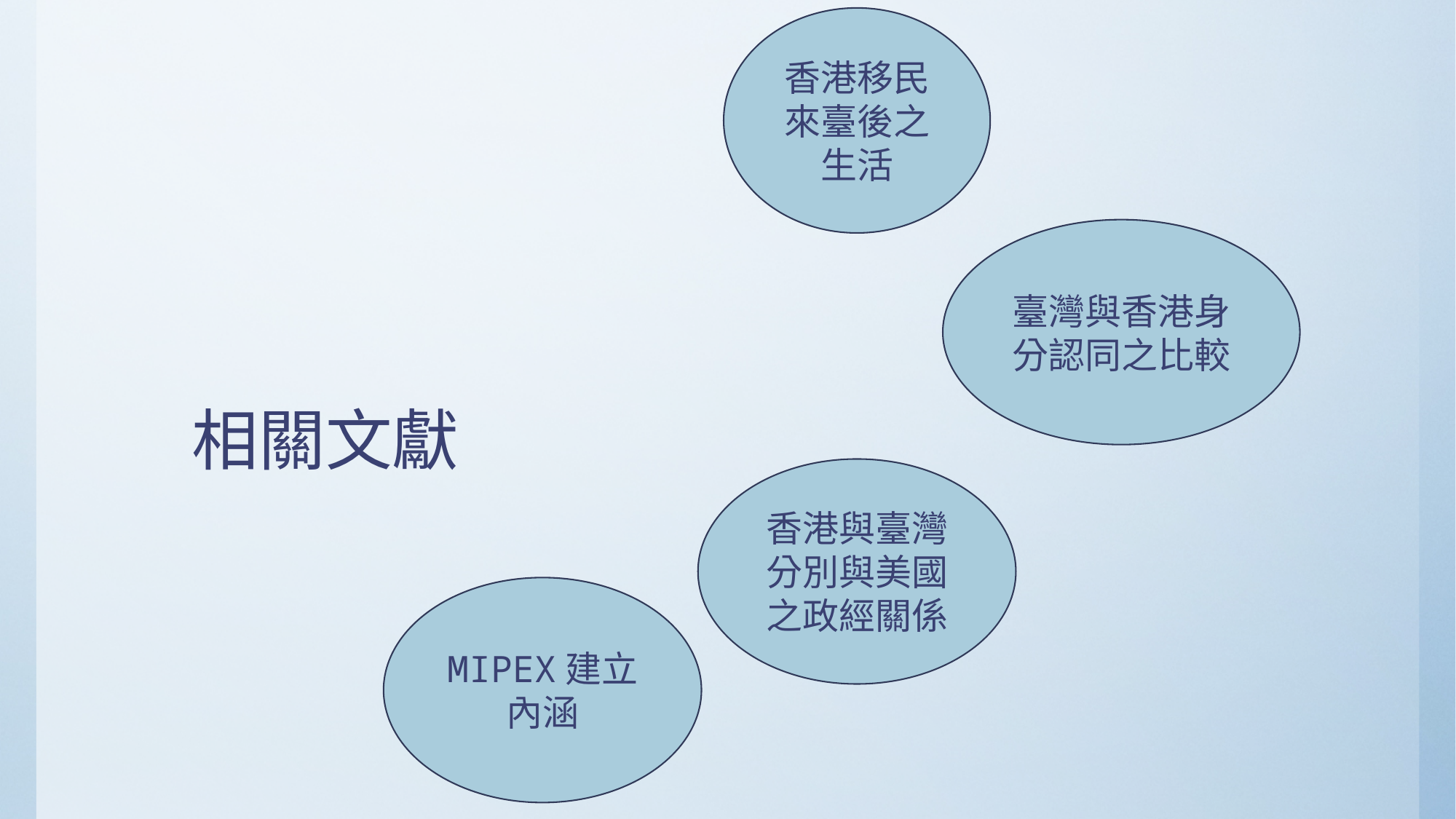

香港移民來臺後之生活
臺灣與香港身分認同之比較
# 相關文獻
香港與臺灣分別與美國之政經關係
MIPEX建立內涵